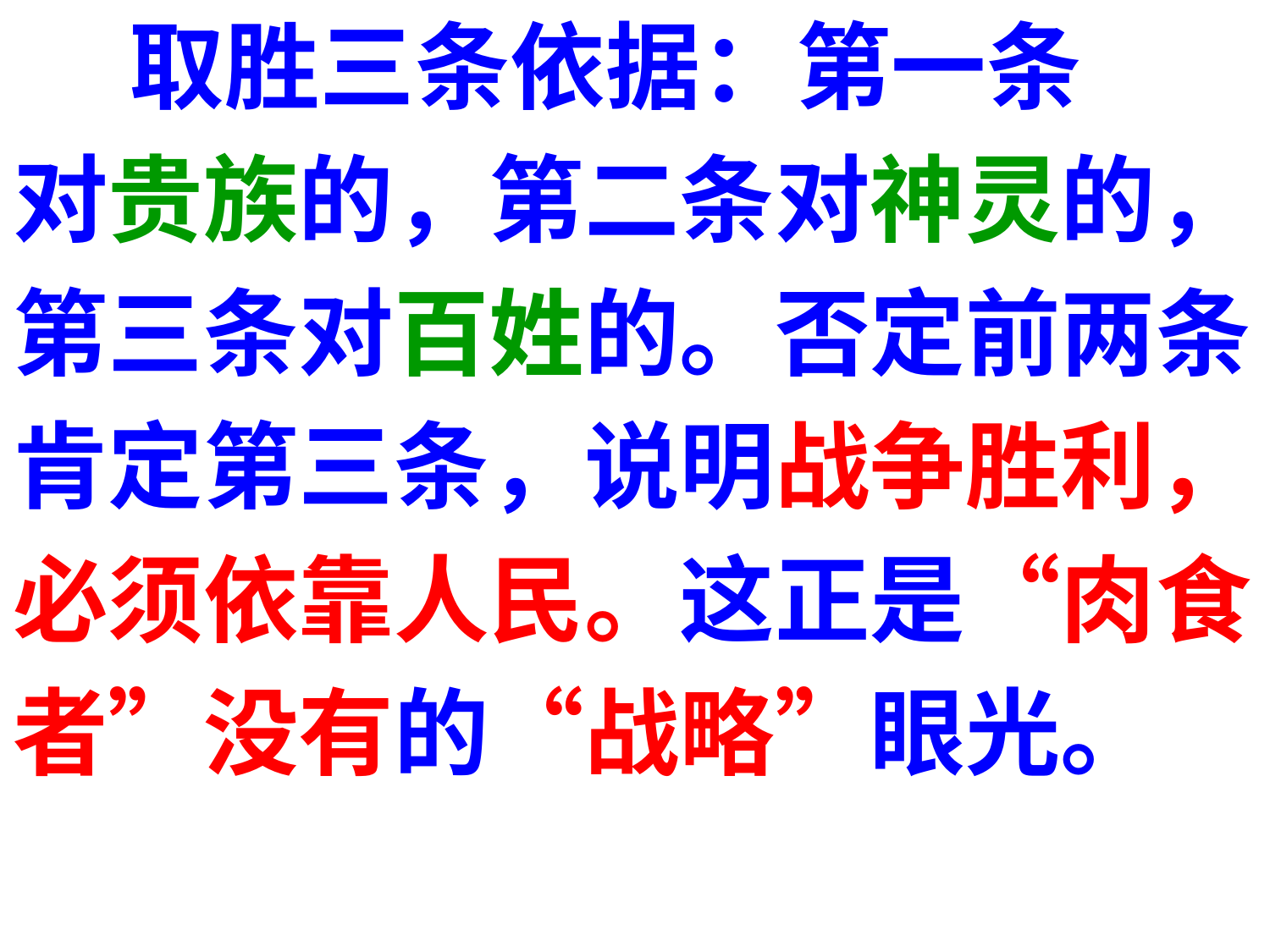

取胜三条依据：第一条
对贵族的，第二条对神灵的，
第三条对百姓的。否定前两条
肯定第三条，说明战争胜利，
必须依靠人民。这正是“肉食
者”没有的“战略”眼光。